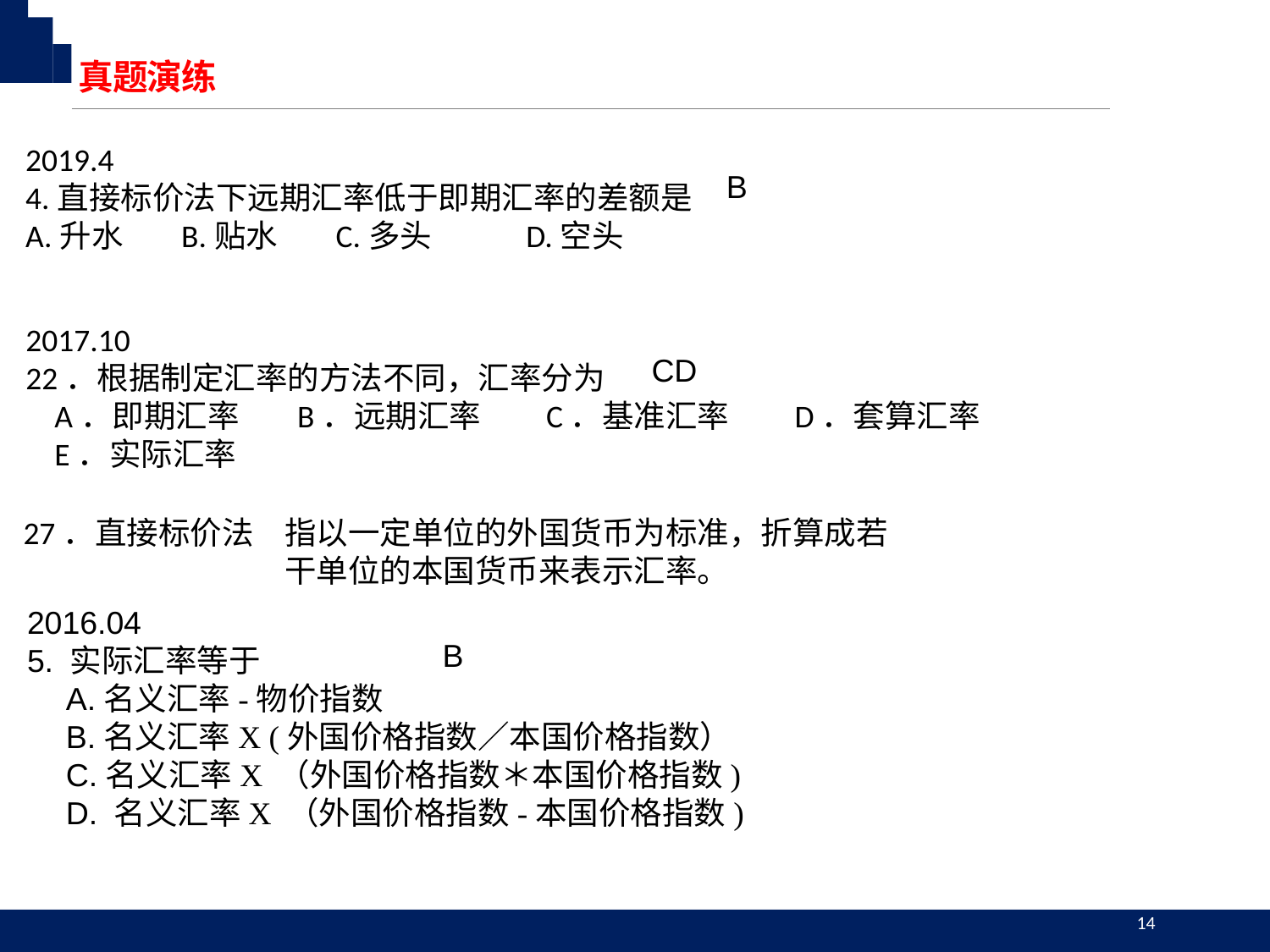

真题演练

2019.4
4.直接标价法下远期汇率低于即期汇率的差额是
A.升水       B.贴水       C.多头            D.空头
B
2017.10
22．根据制定汇率的方法不同，汇率分为
    A．即期汇率       B．远期汇率        C．基准汇率        D．套算汇率
    E．实际汇率
CD
27．直接标价法
指以一定单位的外国货币为标准，折算成若干单位的本国货币来表示汇率。
2016.04
5. 实际汇率等于
A.名义汇率-物价指数
B.名义汇率X (外国价格指数／本国价格指数）
C.名义汇率X （外国价格指数＊本国价格指数)
D. 名义汇率X （外国价格指数-本国价格指数)
B
14